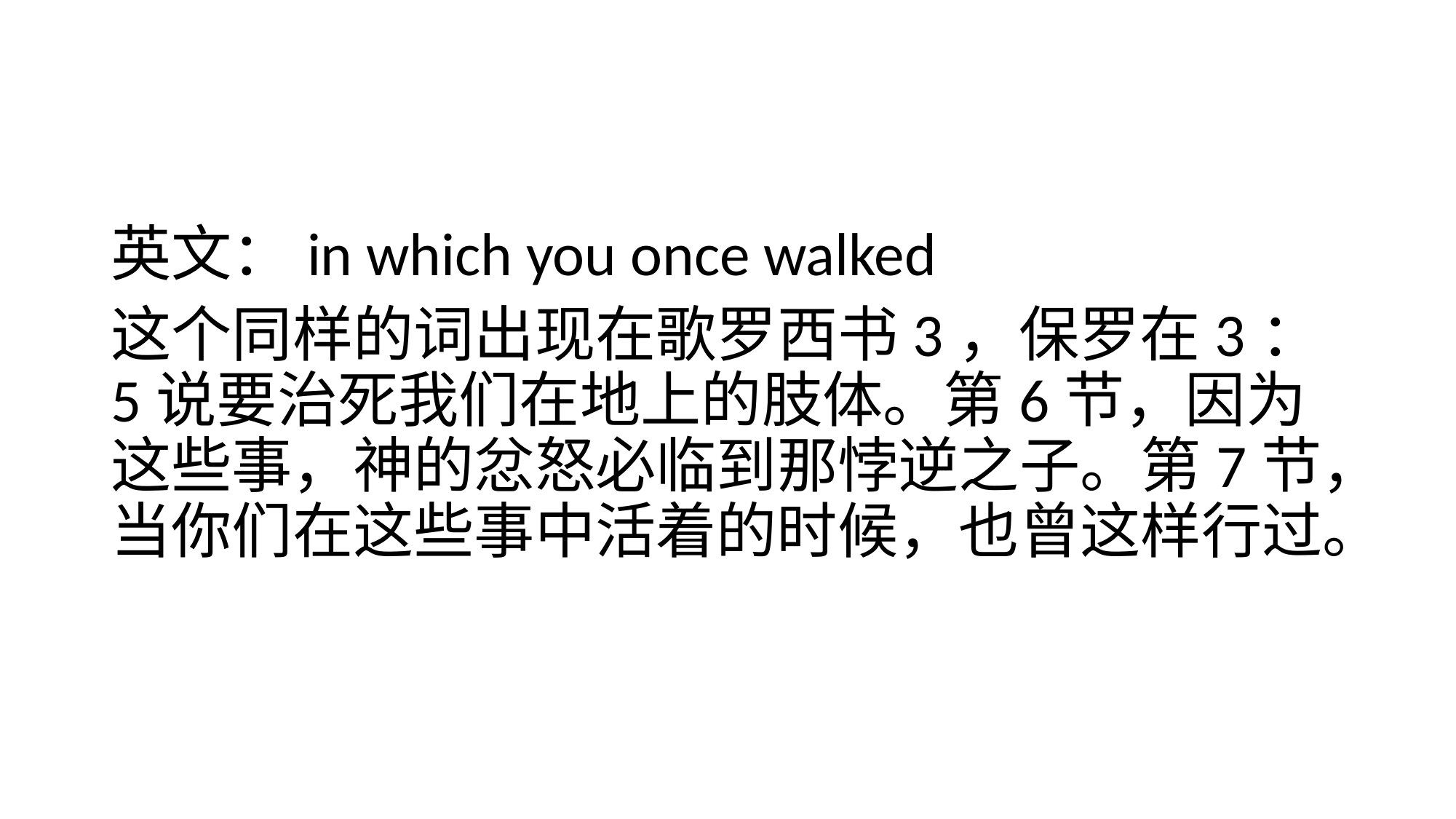

#
英文：in which you once walked
这个同样的词出现在歌罗西书3，保罗在3：5说要治死我们在地上的肢体。第6节，因为这些事，神的忿怒必临到那悖逆之子。第7节，当你们在这些事中活着的时候，也曾这样行过。